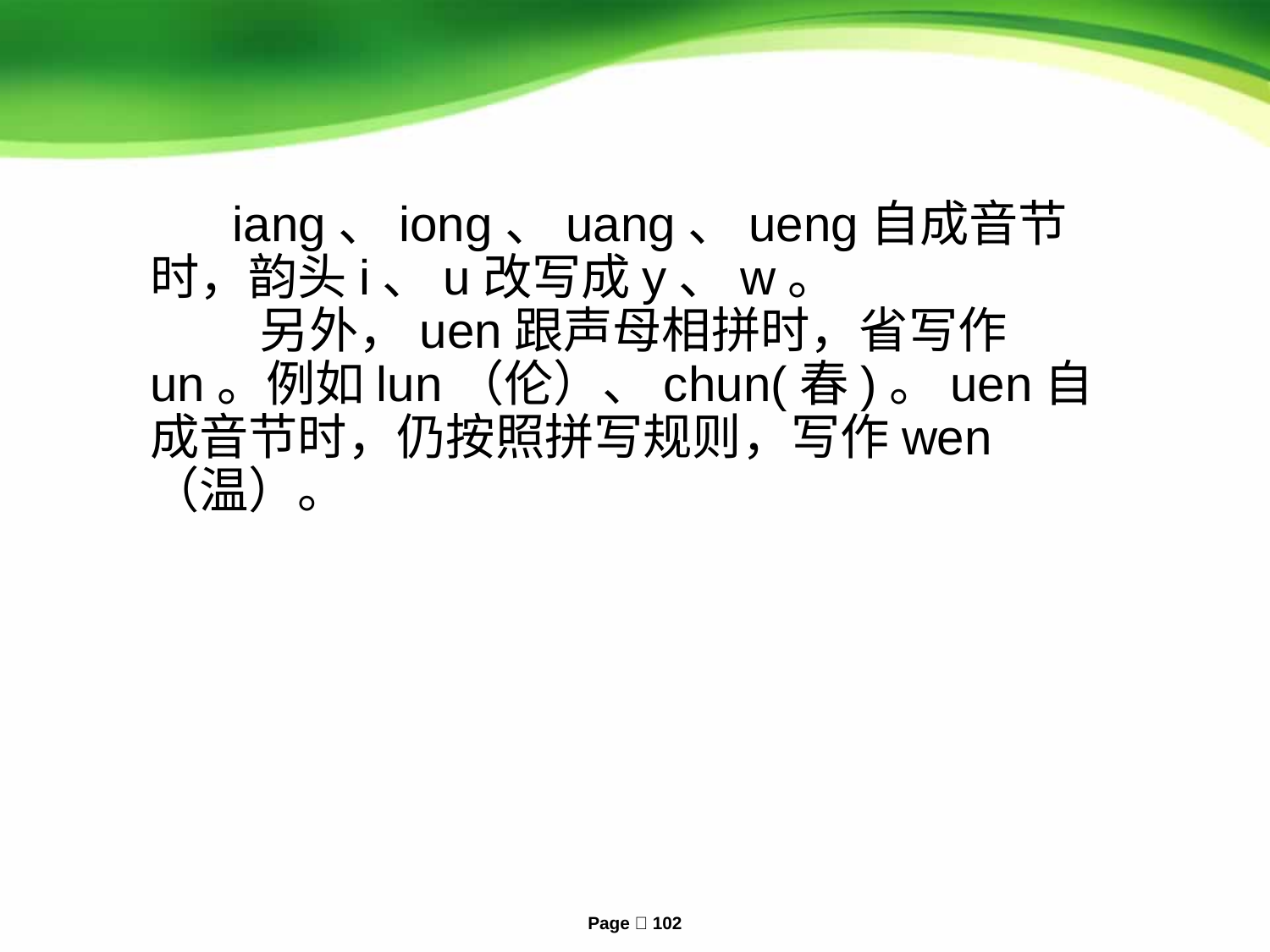

iang、iong、uang、ueng自成音节时，韵头i、u改写成y、w。
　　 另外，uen跟声母相拼时，省写作un。例如lun（伦）、chun(春)。uen自成音节时，仍按照拼写规则，写作wen（温）。